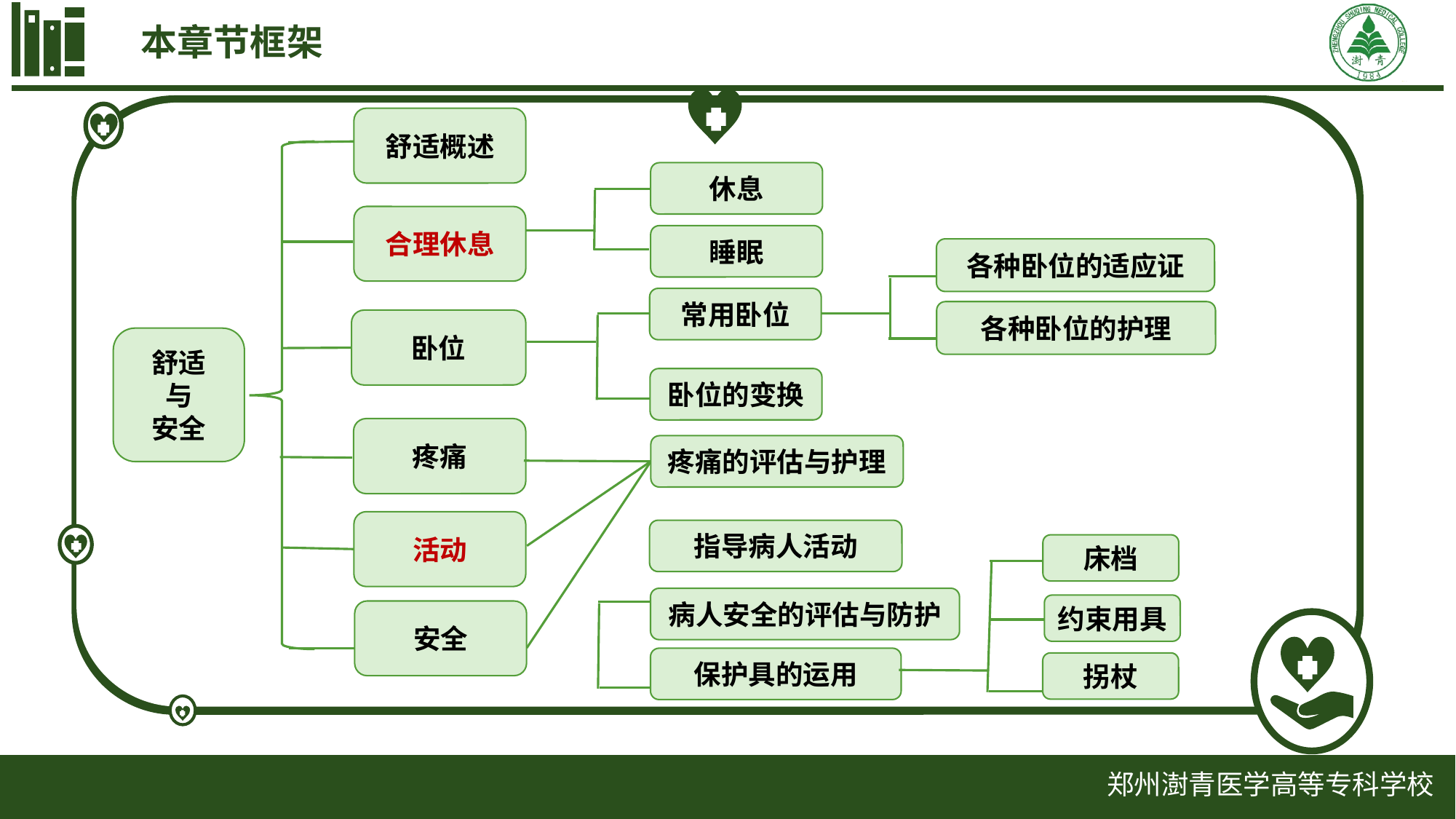

本章节框架

舒适概述

休息
合理休息
睡眠
常用卧位
卧位
卧位的变换
舒适
与
安全
疼痛
疼痛的评估与护理
活动
指导病人活动
病人安全的评估与防护
保护具的运用
安全
各种卧位的适应证
各种卧位的护理
床档
约束用具
拐杖
郑州澍青医学高等专科学校